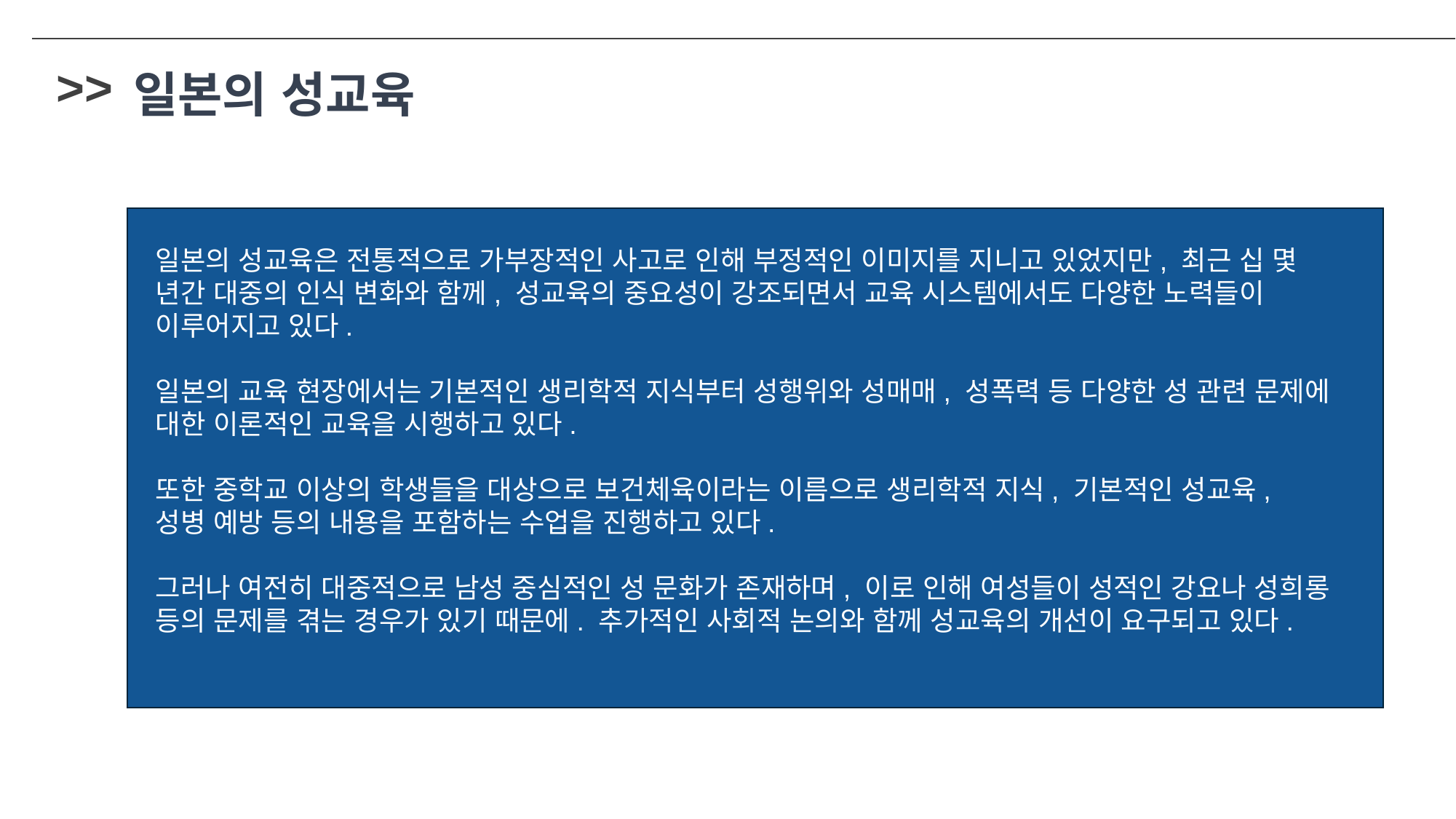

>>
일본의 성교육

일본의 성교육은 전통적으로 가부장적인 사고로 인해 부정적인 이미지를 지니고 있었지만, 최근 십 몇 년간 대중의 인식 변화와 함께, 성교육의 중요성이 강조되면서 교육 시스템에서도 다양한 노력들이 이루어지고 있다.

일본의 교육 현장에서는 기본적인 생리학적 지식부터 성행위와 성매매, 성폭력 등 다양한 성 관련 문제에 대한 이론적인 교육을 시행하고 있다.

또한 중학교 이상의 학생들을 대상으로 보건체육이라는 이름으로 생리학적 지식, 기본적인 성교육, 성병 예방 등의 내용을 포함하는 수업을 진행하고 있다.

그러나 여전히 대중적으로 남성 중심적인 성 문화가 존재하며, 이로 인해 여성들이 성적인 강요나 성희롱 등의 문제를 겪는 경우가 있기 때문에. 추가적인 사회적 논의와 함께 성교육의 개선이 요구되고 있다.